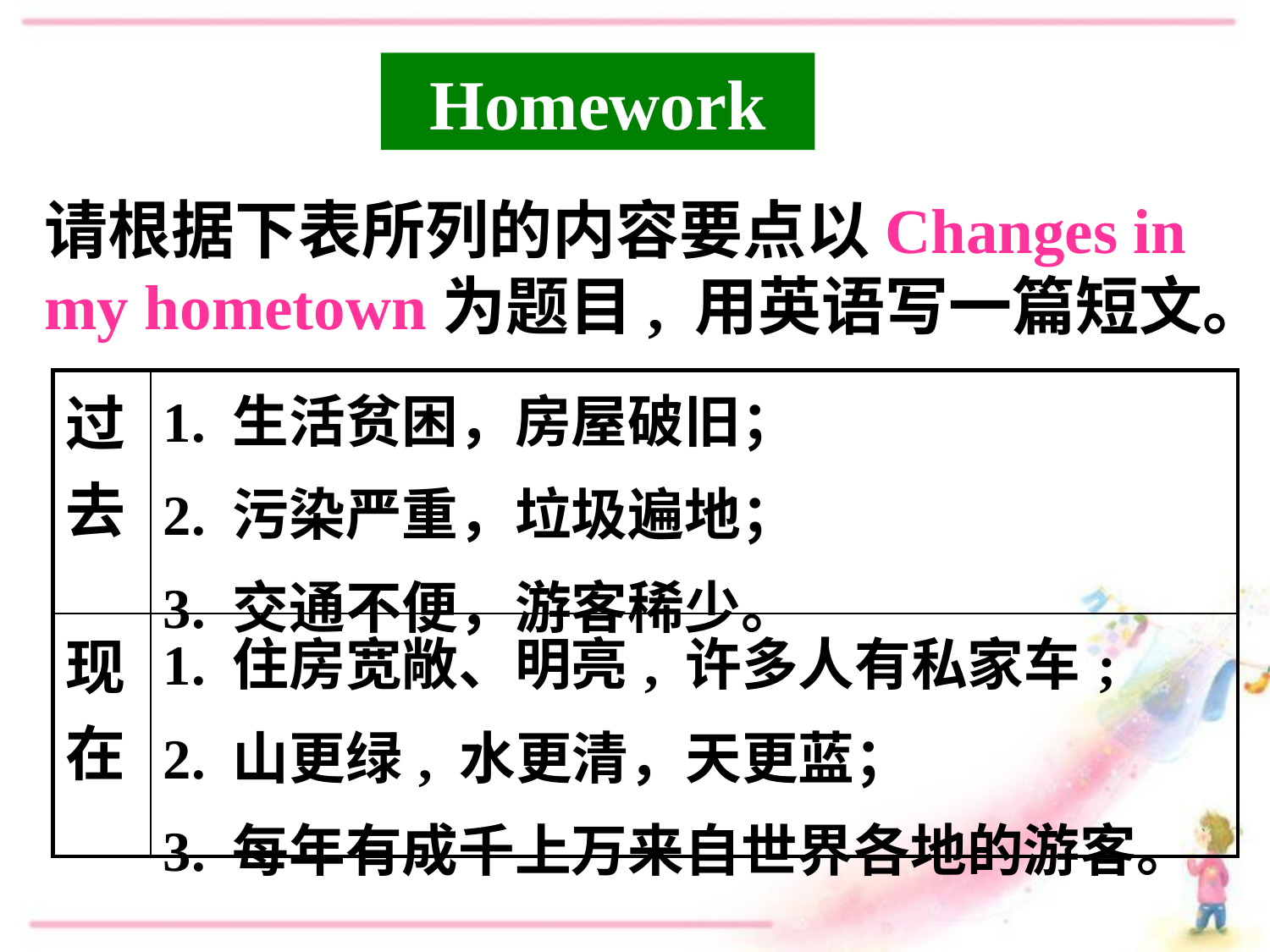

Homework
请根据下表所列的内容要点以Changes in my hometown为题目, 用英语写一篇短文。
| 过去 | 1. 生活贫困，房屋破旧； 2. 污染严重，垃圾遍地； 3. 交通不便，游客稀少。 |
| --- | --- |
| 现在 | 1. 住房宽敞、明亮, 许多人有私家车; 2. 山更绿, 水更清，天更蓝； 3. 每年有成千上万来自世界各地的游客。 |